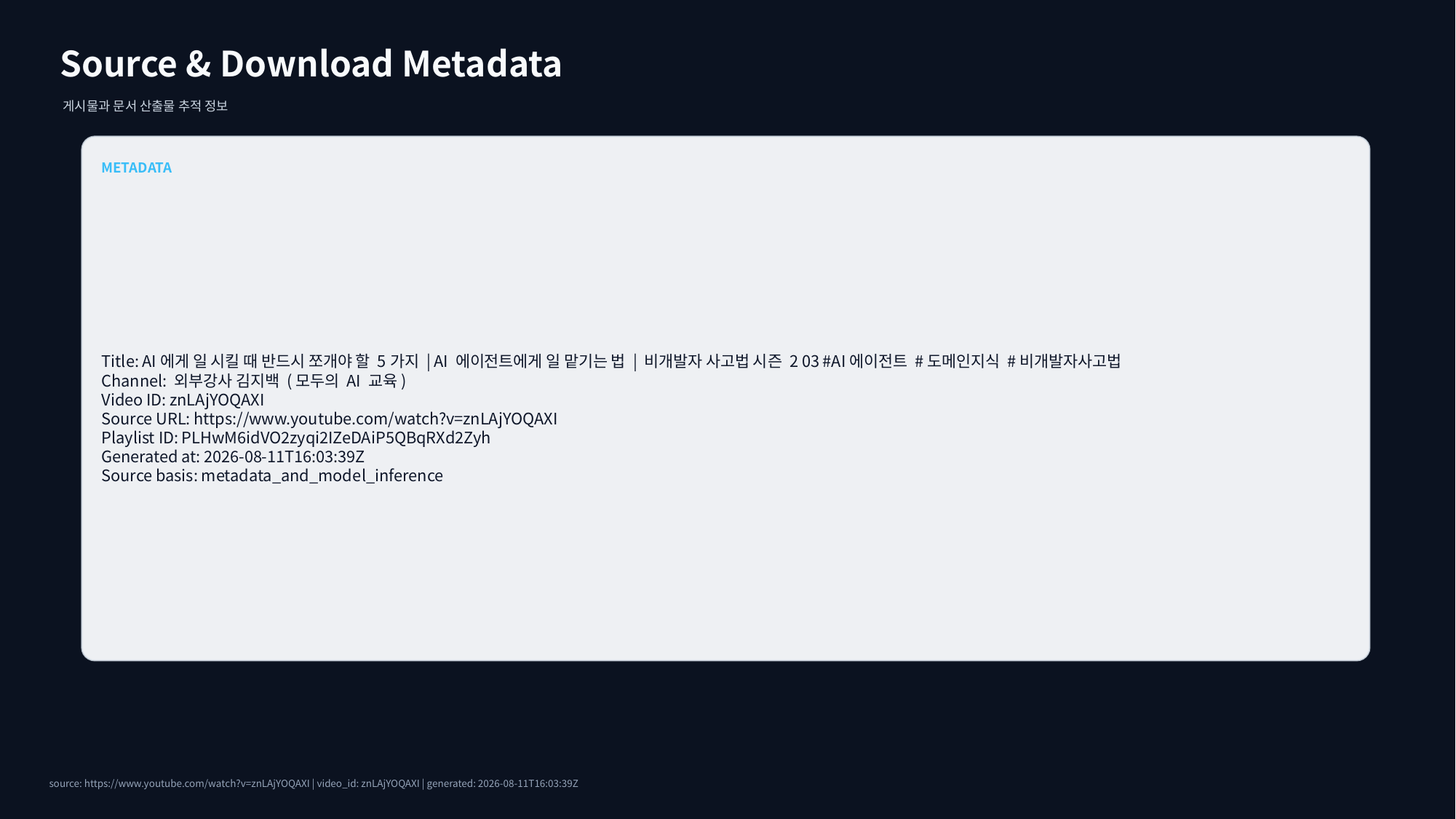

Source & Download Metadata
게시물과 문서 산출물 추적 정보

METADATA
Title: AI에게 일 시킬 때 반드시 쪼개야 할 5가지 | AI 에이전트에게 일 맡기는 법 | 비개발자 사고법 시즌 2 03 #AI에이전트 #도메인지식 #비개발자사고법
Channel: 외부강사 김지백 (모두의 AI 교육)
Video ID: znLAjYOQAXI
Source URL: https://www.youtube.com/watch?v=znLAjYOQAXI
Playlist ID: PLHwM6idVO2zyqi2IZeDAiP5QBqRXd2Zyh
Generated at: 2026-08-11T16:03:39Z
Source basis: metadata_and_model_inference
source: https://www.youtube.com/watch?v=znLAjYOQAXI | video_id: znLAjYOQAXI | generated: 2026-08-11T16:03:39Z